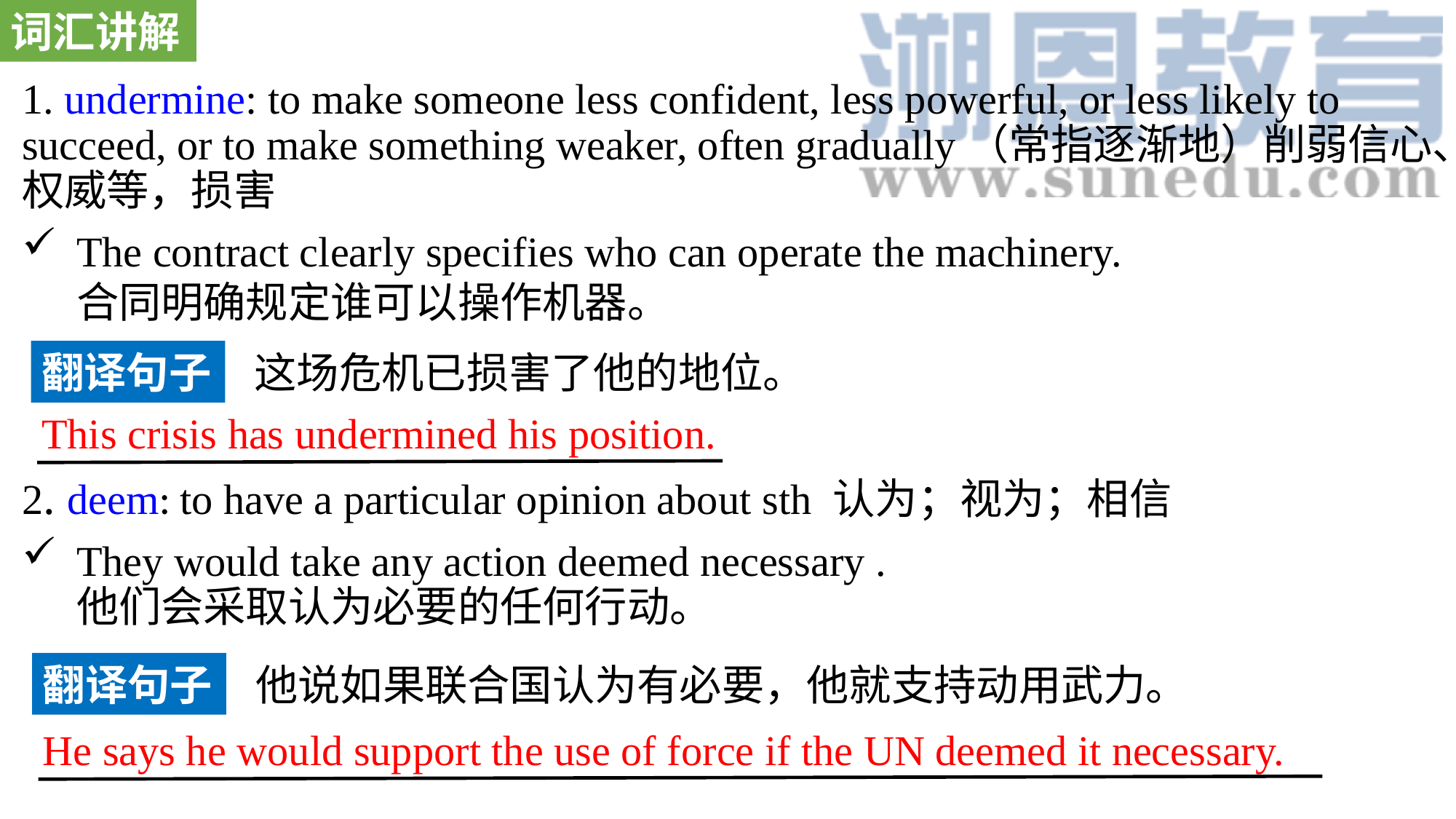

词汇讲解
1. undermine: to make someone less confident, less powerful, or less likely to succeed, or to make something weaker, often gradually（常指逐渐地）削弱信心、权威等，损害
The contract clearly specifies who can operate the machinery.                           合同明确规定谁可以操作机器。

2. deem: to have a particular opinion about sth 认为；视为；相信
They would take any action deemed necessary .                                                    他们会采取认为必要的任何行动。
翻译句子
这场危机已损害了他的地位。
This crisis has undermined his position.
翻译句子
他说如果联合国认为有必要，他就支持动用武力。
He says he would support the use of force if the UN deemed it necessary.